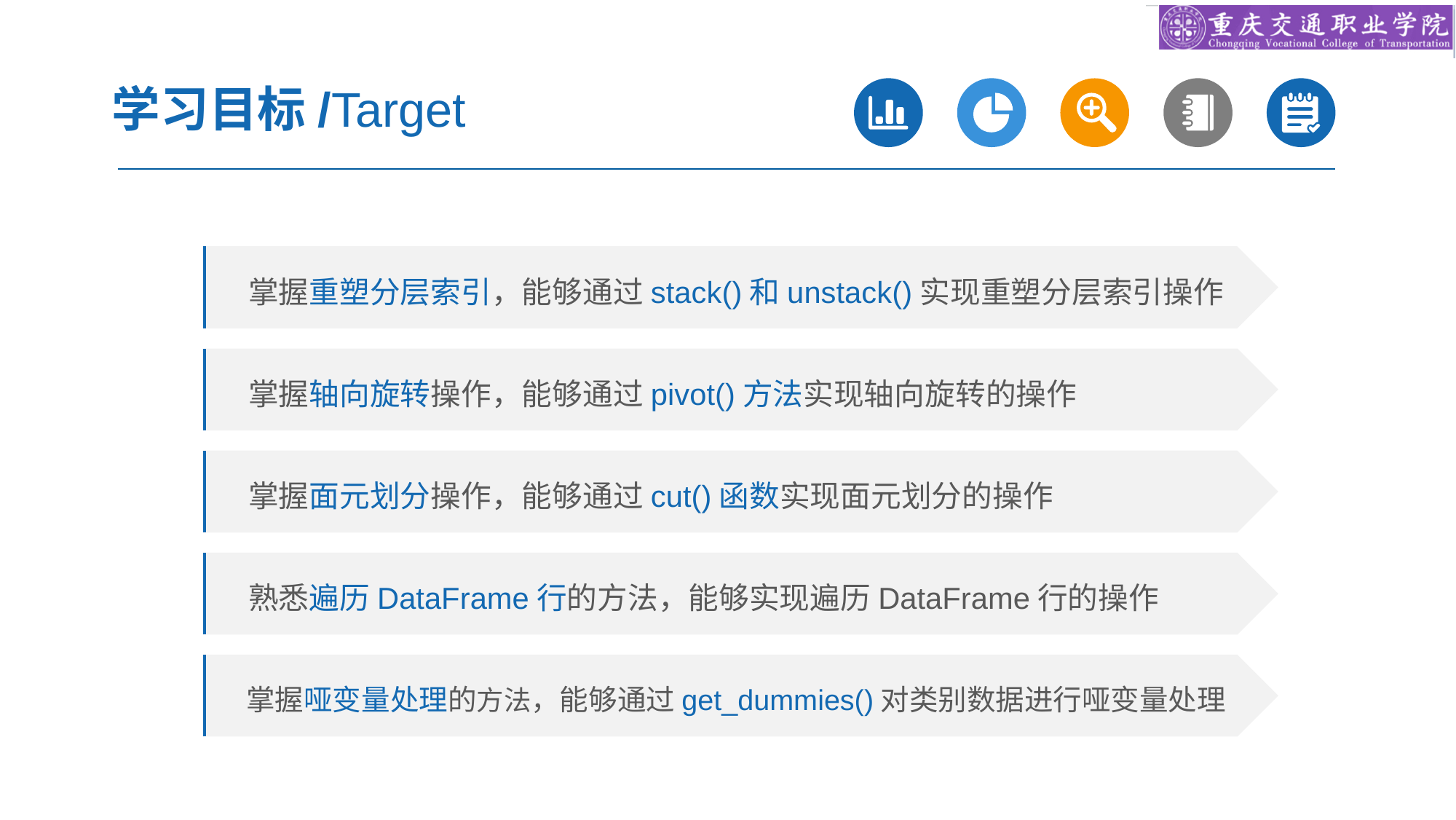

学习目标/Target
    掌握重塑分层索引，能够通过stack()和unstack()实现重塑分层索引操作

    掌握轴向旋转操作，能够通过pivot()方法实现轴向旋转的操作

    掌握面元划分操作，能够通过cut()函数实现面元划分的操作

    熟悉遍历DataFrame行的方法，能够实现遍历DataFrame行的操作

    掌握哑变量处理的方法，能够通过get_dummies()对类别数据进行哑变量处理